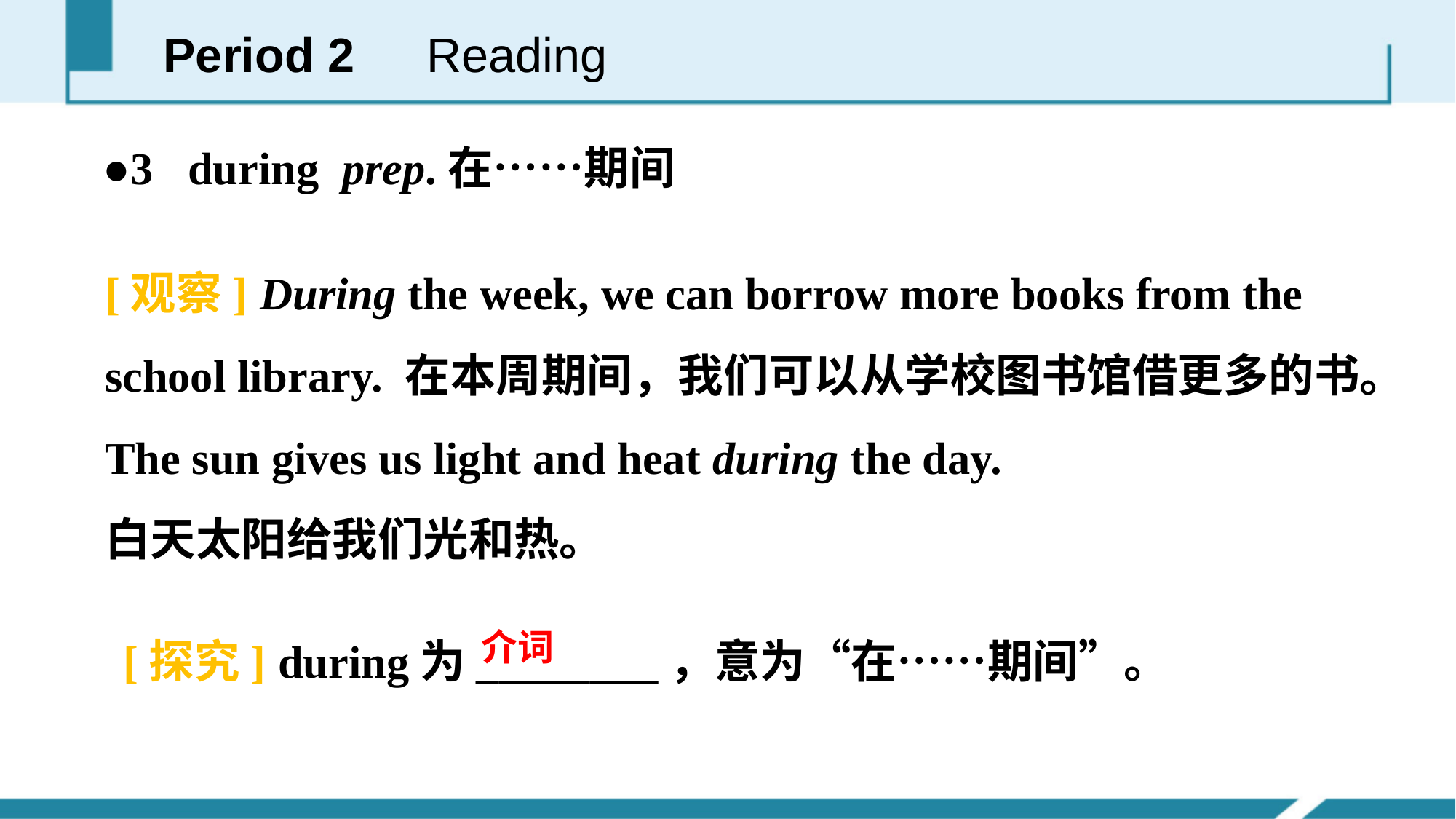

Period 2　Reading
●3   during  prep.在……期间
[观察] During the week, we can borrow more books from the school library. 在本周期间，我们可以从学校图书馆借更多的书。
The sun gives us light and heat during the day.
白天太阳给我们光和热。

[探究] during为________，意为“在……期间”。
介词